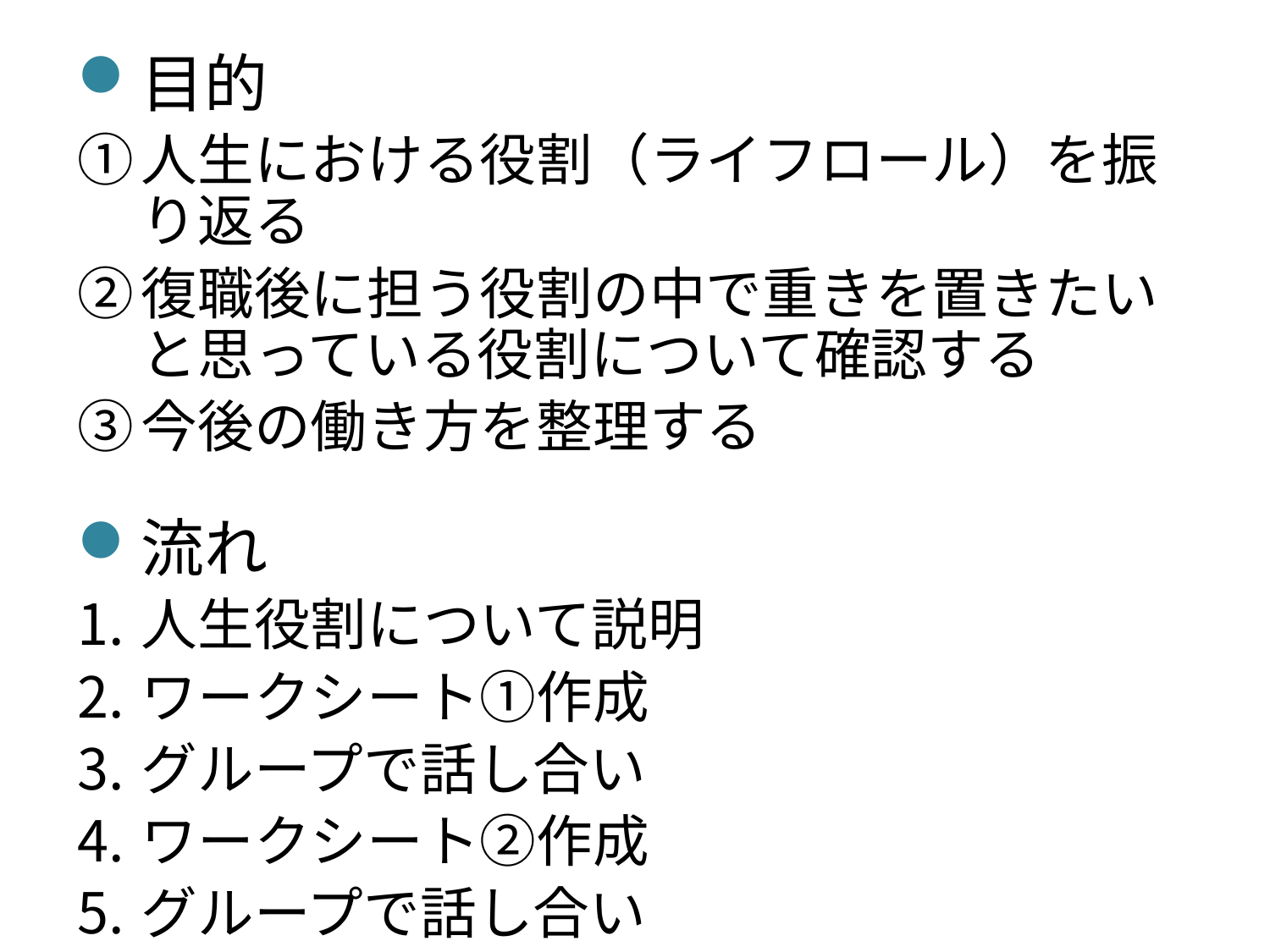

目的
人生における役割（ライフロール）を振り返る
復職後に担う役割の中で重きを置きたいと思っている役割について確認する
今後の働き方を整理する

流れ
人生役割について説明
ワークシート①作成
グループで話し合い
ワークシート②作成
グループで話し合い